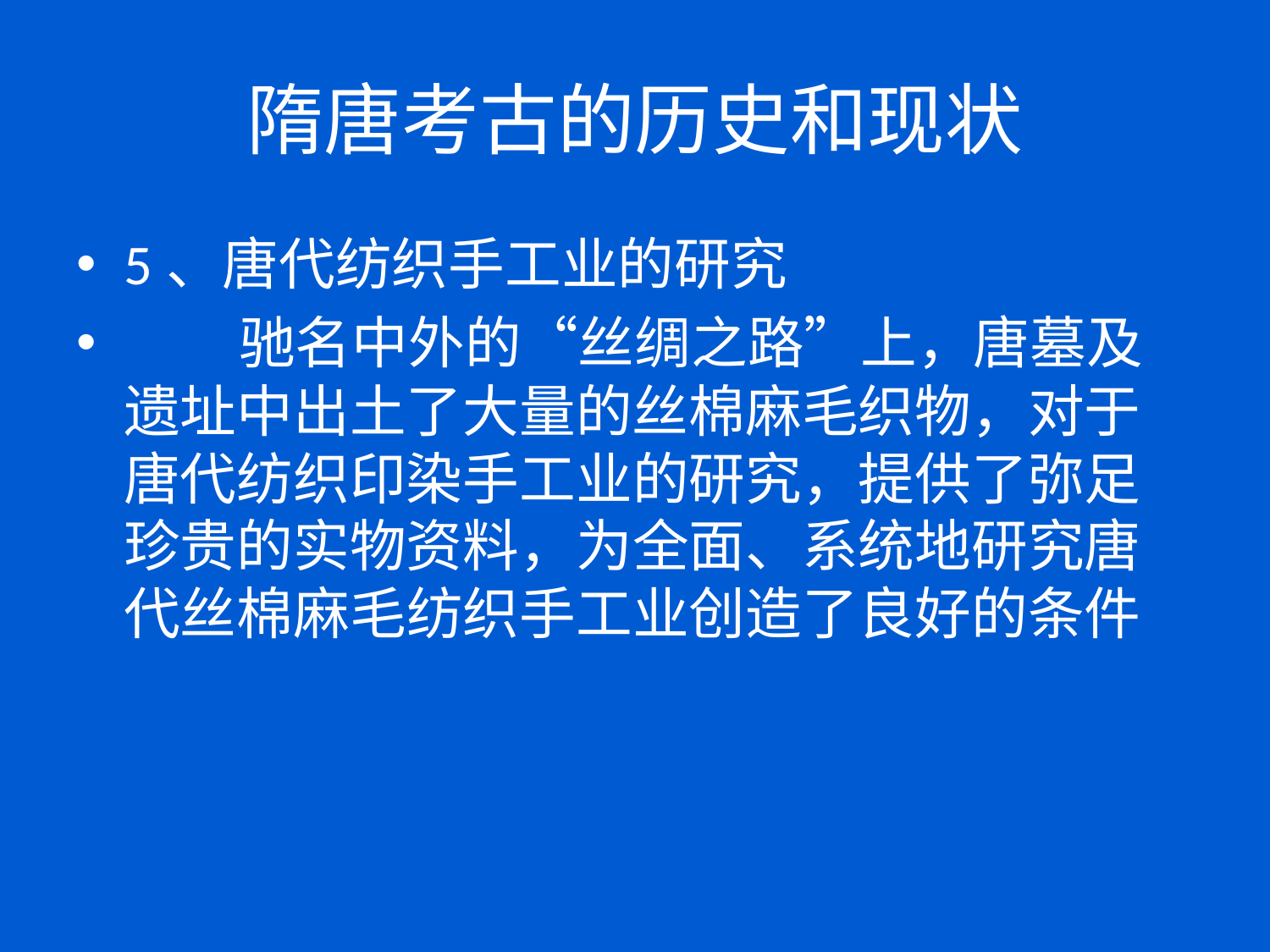

# 隋唐考古的历史和现状
5、唐代纺织手工业的研究
        驰名中外的“丝绸之路”上，唐墓及遗址中出土了大量的丝棉麻毛织物，对于唐代纺织印染手工业的研究，提供了弥足珍贵的实物资料，为全面、系统地研究唐代丝棉麻毛纺织手工业创造了良好的条件